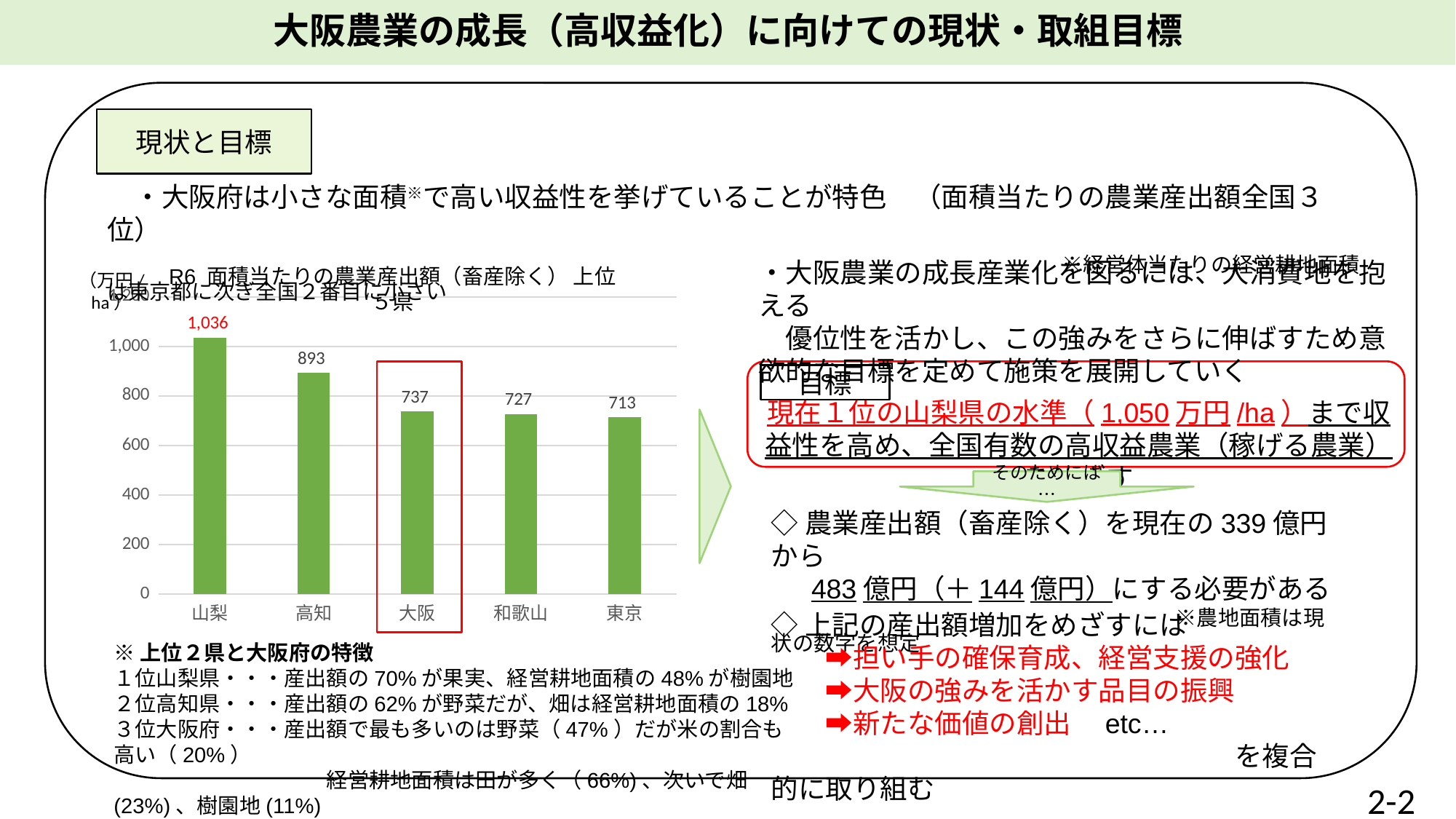

大阪農業の成長（高収益化）に向けての現状・取組目標

現状と目標
　・大阪府は小さな面積※で高い収益性を挙げていることが特色　（面積当たりの農業産出額全国３位）
　　　　　　　　　　　　　　　　　　　　　　　　　　　　　　　　　　　※経営体当たりの経営耕地面積は東京都に次ぎ全国２番目に小さい
・大阪農業の成長産業化を図るには、大消費地を抱える
　優位性を活かし、この強みをさらに伸ばすため意欲的な目標を定めて施策を展開していく
R6 面積当たりの農業産出額（畜産除く） 上位５県
（万円/ha）

### Chart

| Category |  |
|---|---|
| 山梨 | 1036.194061778044 |
| 高知 | 892.7166902627025 |
| 大阪 | 737.2770769899956 |
| 和歌山 | 726.7864410721554 |
| 東京 | 712.8240109140519 |
そのためには…

目標
現在１位の山梨県の水準（1,050万円/ha）まで収益性を高め、全国有数の高収益農業（稼げる農業）をめざす

◇農業産出額（畜産除く）を現在の339億円から
　 483億円（＋144億円）にする必要がある
　　　　　　　　　　　　　　　　　　　※農地面積は現状の数字を想定
◇上記の産出額増加をめざすには
　　➡担い手の確保育成、経営支援の強化
　　➡大阪の強みを活かす品目の振興
　　➡新たな価値の創出　etc…
　　　　　　　　　　　　　　　　　を複合的に取り組む
※上位２県と大阪府の特徴
１位山梨県・・・産出額の70%が果実、経営耕地面積の48%が樹園地
２位高知県・・・産出額の62%が野菜だが、畑は経営耕地面積の18%
３位大阪府・・・産出額で最も多いのは野菜（47%）だが米の割合も高い（20%）
　　　　　　　　　　経営耕地面積は田が多く（66%)、次いで畑(23%)、樹園地(11%)
2-2